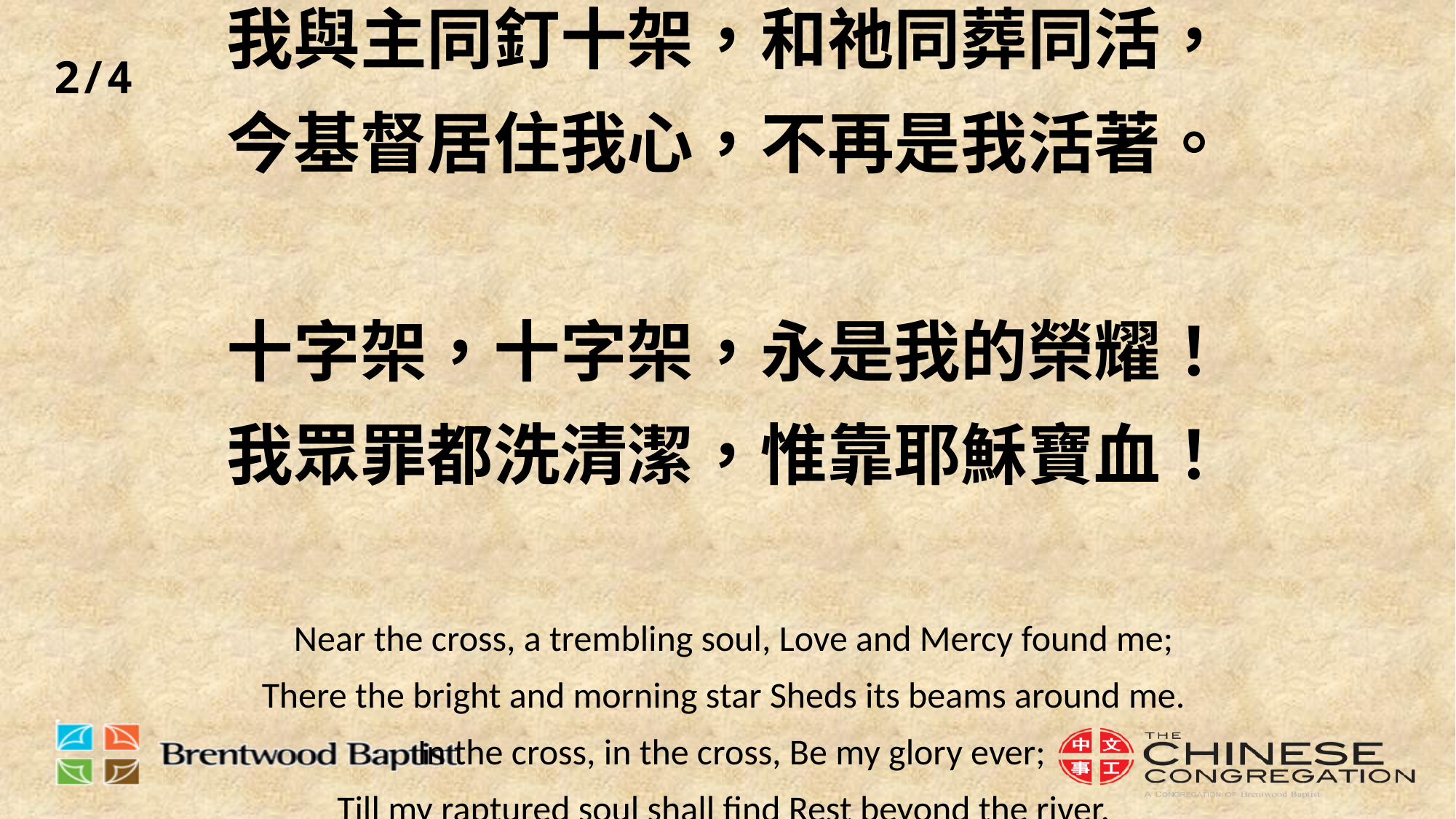

2/4
# 我與主同釘十架，和祂同葬同活，今基督居住我心，不再是我活著。 十字架，十字架，永是我的榮耀！我眾罪都洗清潔，惟靠耶穌寶血！ Near the cross, a trembling soul, Love and Mercy found me; There the bright and morning star Sheds its beams around me. In the cross, in the cross, Be my glory ever; Till my raptured soul shall find Rest beyond the river.